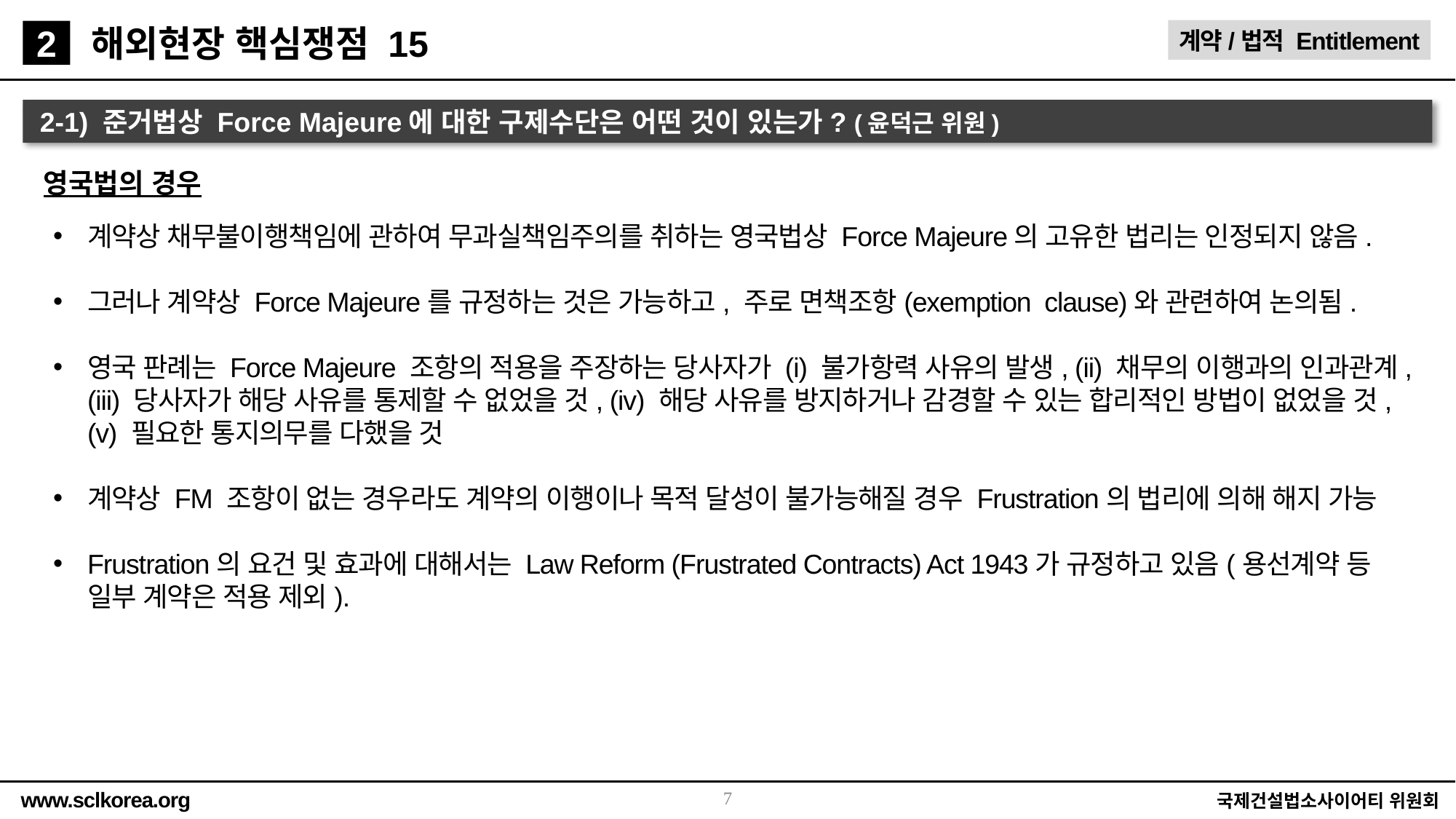

해외현장 핵심쟁점 15
계약/법적 Entitlement
2
2-1) 준거법상 Force Majeure에 대한 구제수단은 어떤 것이 있는가? (윤덕근 위원)
영국법의 경우
계약상 채무불이행책임에 관하여 무과실책임주의를 취하는 영국법상 Force Majeure의 고유한 법리는 인정되지 않음.

그러나 계약상 Force Majeure를 규정하는 것은 가능하고, 주로 면책조항(exemption  clause)와 관련하여 논의됨.

영국 판례는 Force Majeure 조항의 적용을 주장하는 당사자가 (i) 불가항력 사유의 발생, (ii) 채무의 이행과의 인과관계, (iii) 당사자가 해당 사유를 통제할 수 없었을 것, (iv) 해당 사유를 방지하거나 감경할 수 있는 합리적인 방법이 없었을 것, (v) 필요한 통지의무를 다했을 것

계약상 FM 조항이 없는 경우라도 계약의 이행이나 목적 달성이 불가능해질 경우 Frustration의 법리에 의해 해지 가능

Frustration의 요건 및 효과에 대해서는 Law Reform (Frustrated Contracts) Act 1943가 규정하고 있음(용선계약 등 일부 계약은 적용 제외).

7